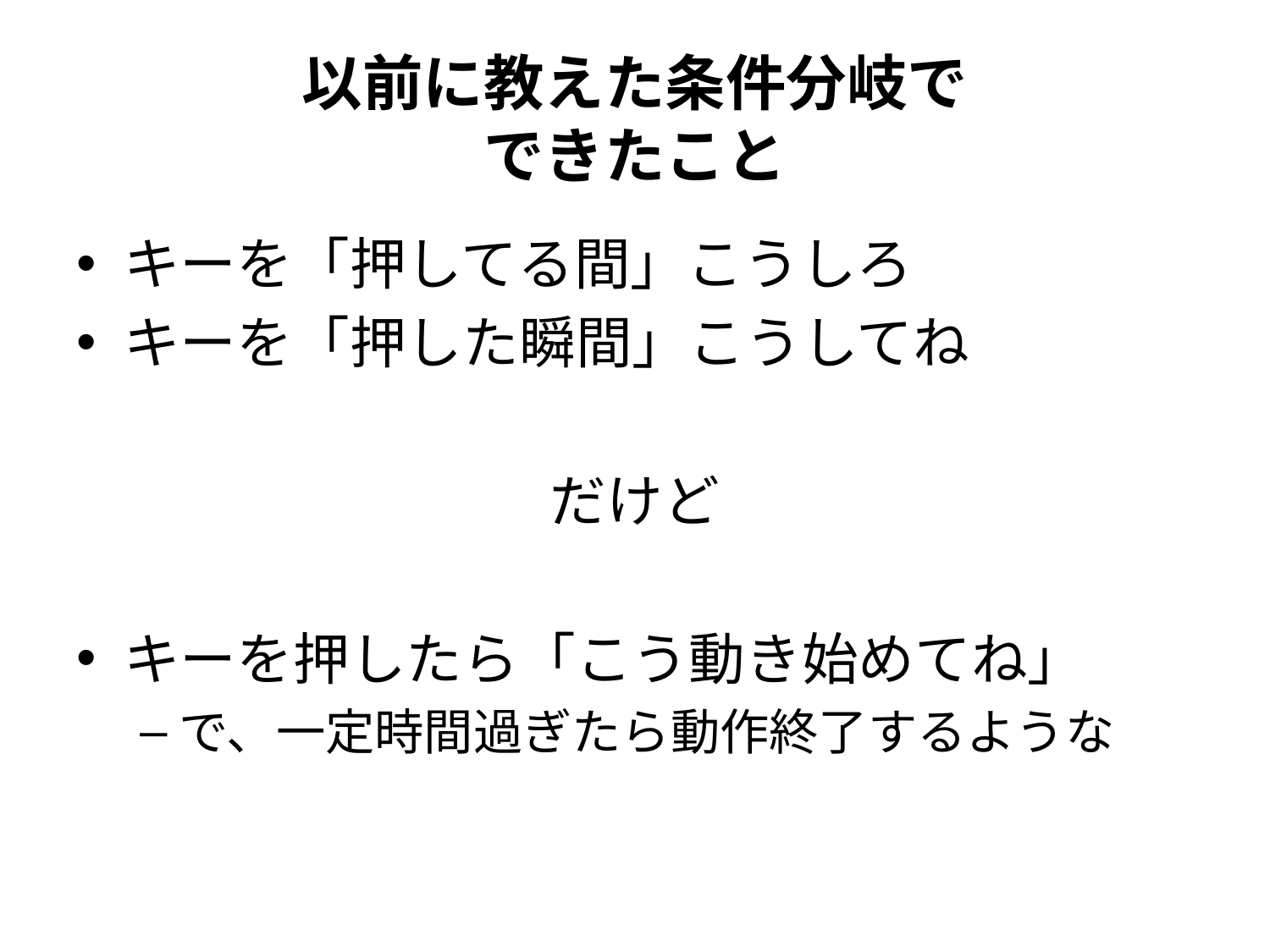

# 以前に教えた条件分岐で できたこと
キーを「押してる間」こうしろ
キーを「押した瞬間」こうしてね

だけど

キーを押したら「こう動き始めてね」
で、一定時間過ぎたら動作終了するような